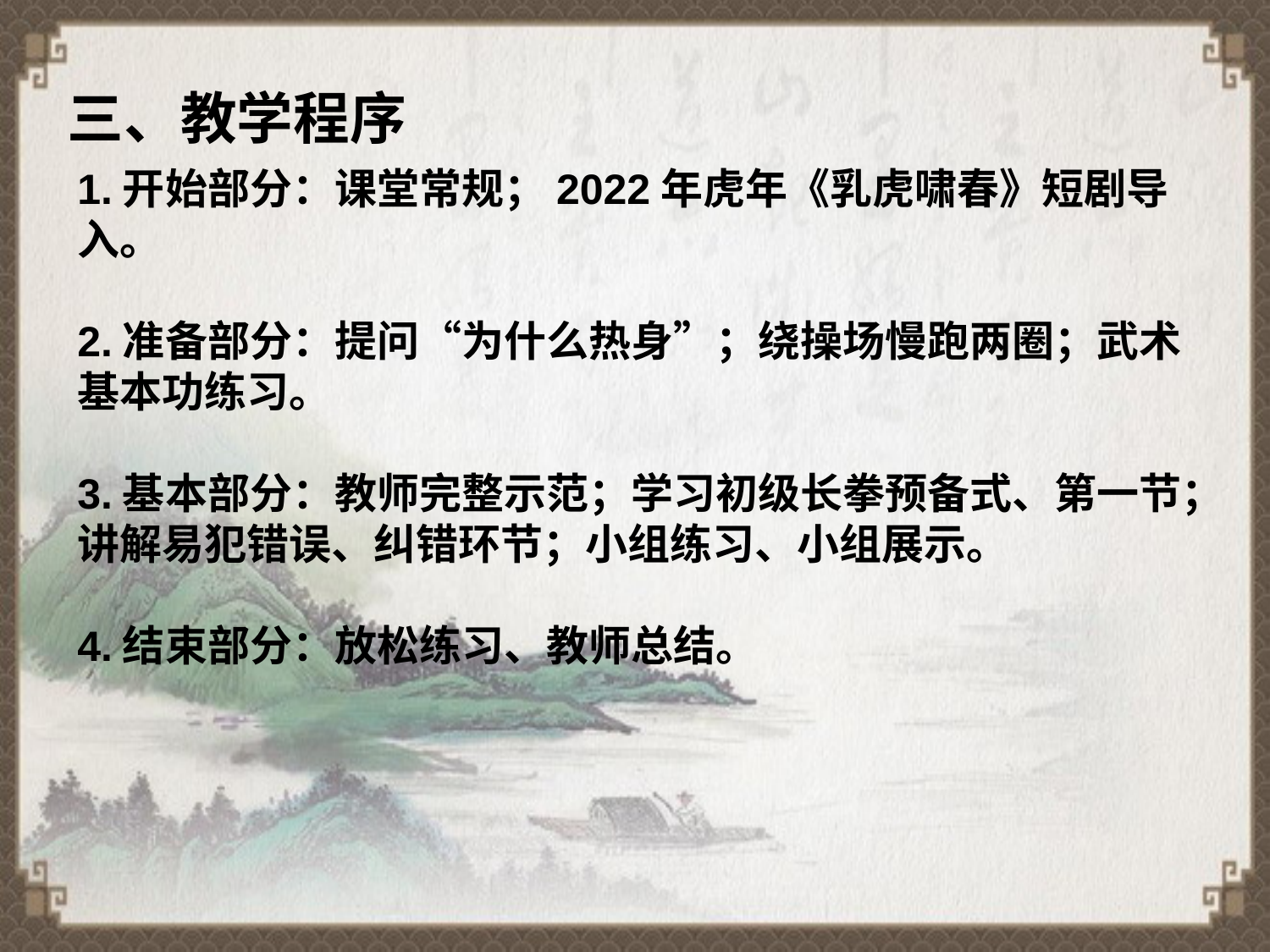

# 三、教学程序
1.开始部分：课堂常规；2022年虎年《乳虎啸春》短剧导入。

2.准备部分：提问“为什么热身”；绕操场慢跑两圈；武术基本功练习。

3.基本部分：教师完整示范；学习初级长拳预备式、第一节；讲解易犯错误、纠错环节；小组练习、小组展示。

4.结束部分：放松练习、教师总结。